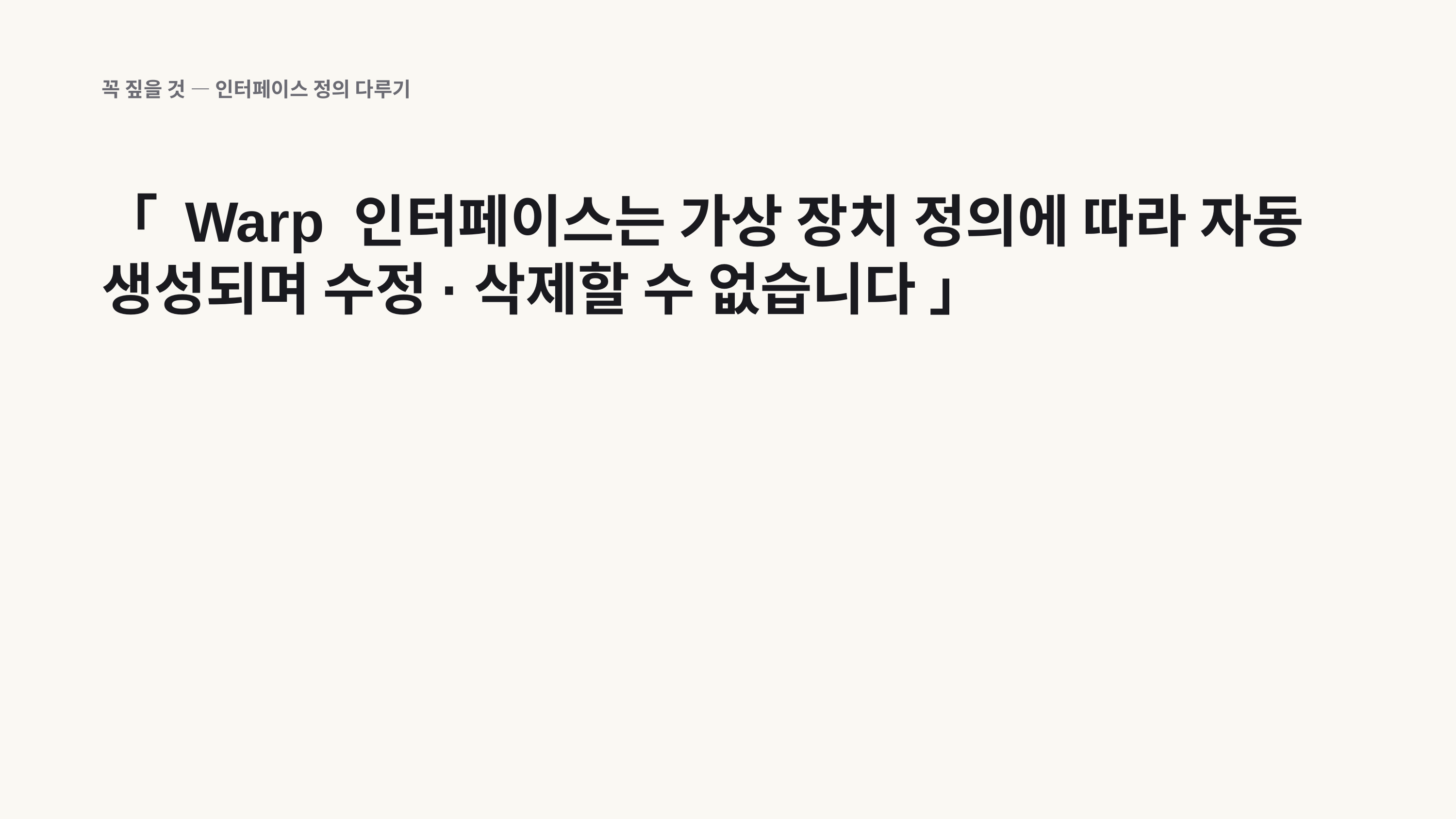

꼭 짚을 것 — 인터페이스 정의 다루기
「 Warp 인터페이스는 가상 장치 정의에 따라 자동 생성되며 수정·삭제할 수 없습니다 」